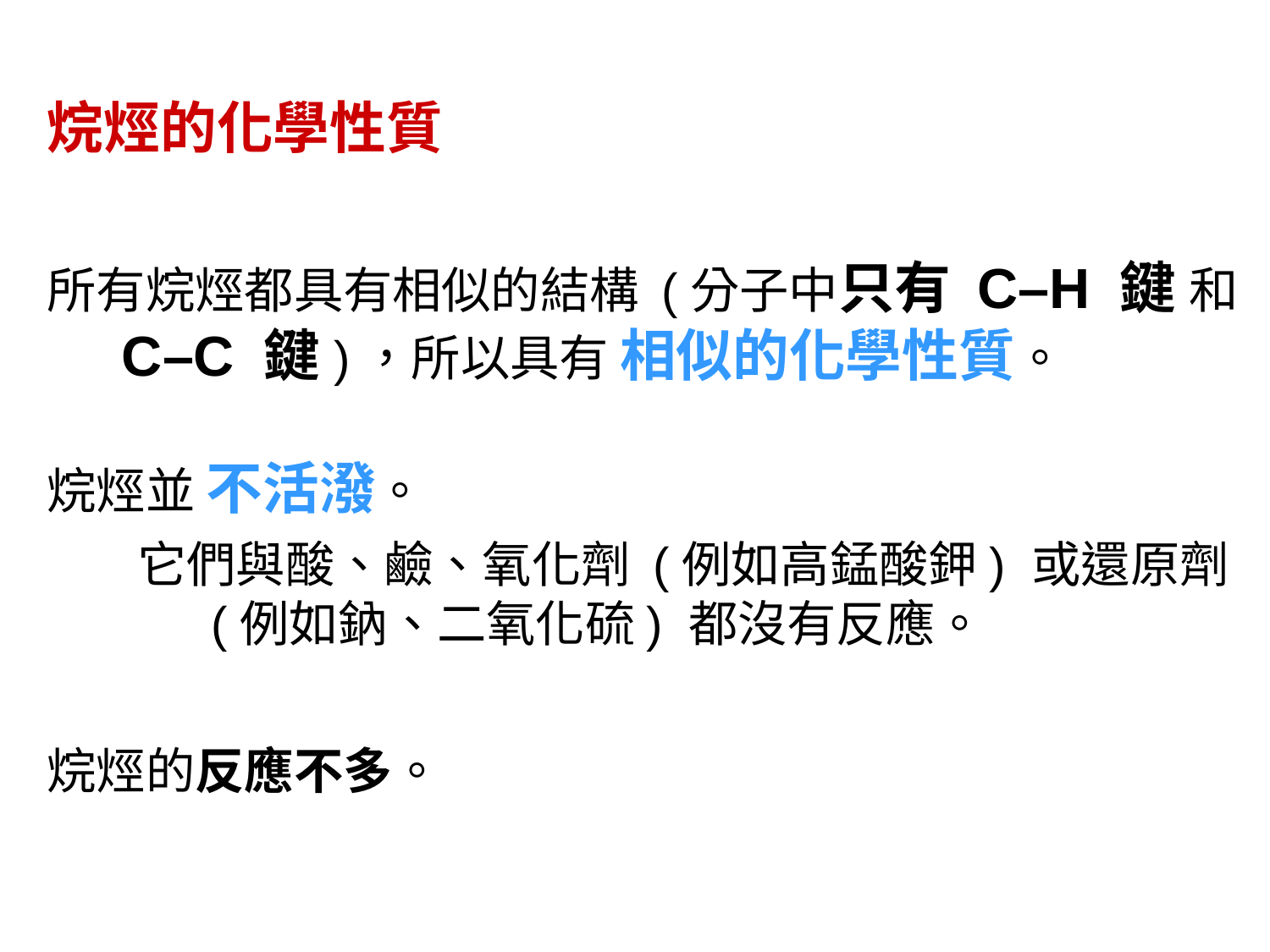

烷烴的化學性質
所有烷烴都具有相似的結構 (分子中只有 C–H 鍵 和 C–C 鍵)，所以具有 相似的化學性質。
烷烴並 不活潑。
它們與酸、鹼、氧化劑 (例如高錳酸鉀) 或還原劑 (例如鈉、二氧化硫) 都沒有反應。
烷烴的反應不多。